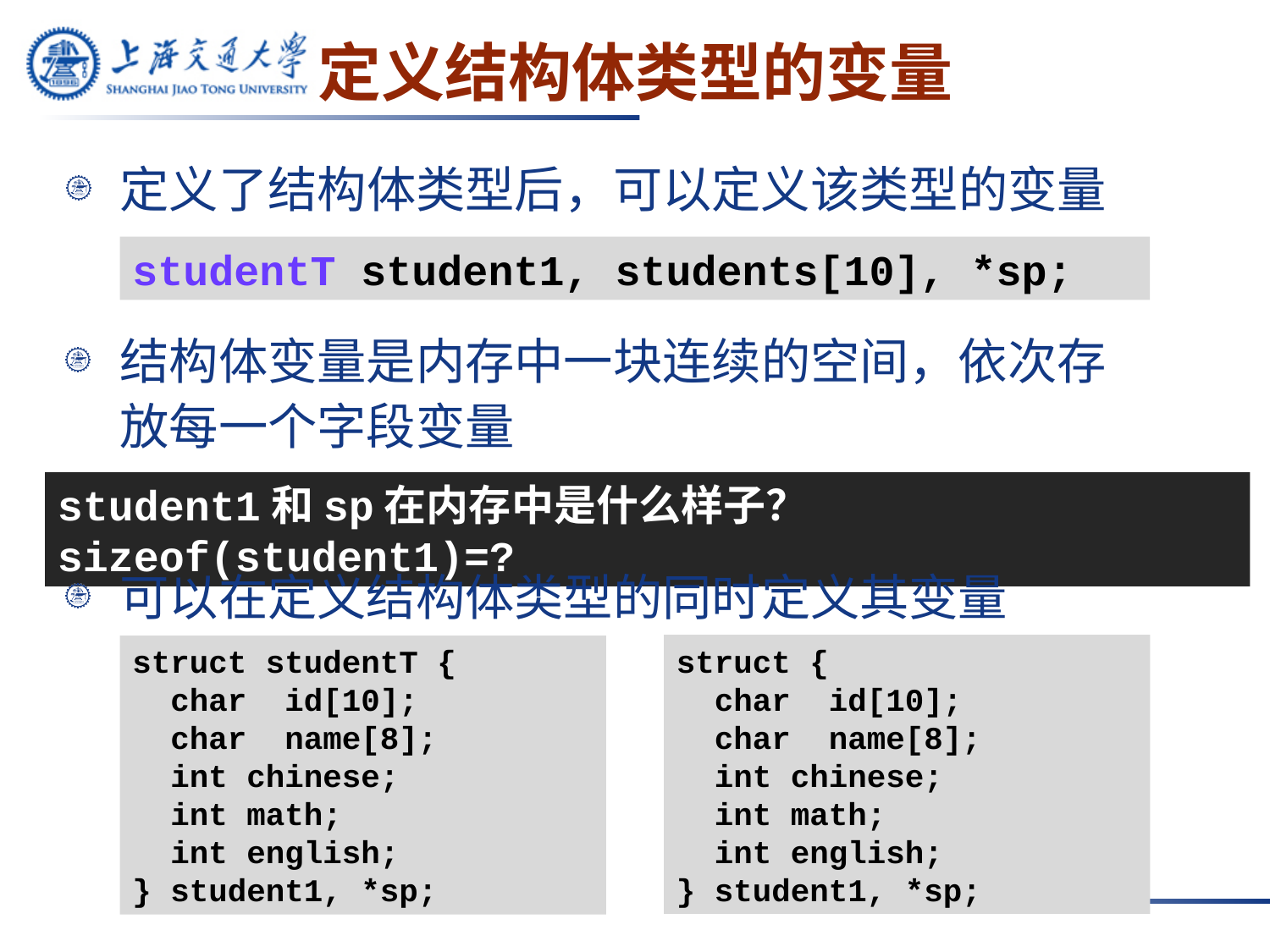

# 定义结构体类型的变量
定义了结构体类型后，可以定义该类型的变量
studentT student1, students[10], *sp;
结构体变量是内存中一块连续的空间，依次存放每一个字段变量

student1和sp在内存中是什么样子？sizeof(student1)=?
可以在定义结构体类型的同时定义其变量

struct {
  char  id[10];
  char  name[8];
  int chinese;
  int math;
  int english;
} student1, *sp;
struct studentT {
  char  id[10];
  char  name[8];
  int chinese;
  int math;
  int english;
} student1, *sp;